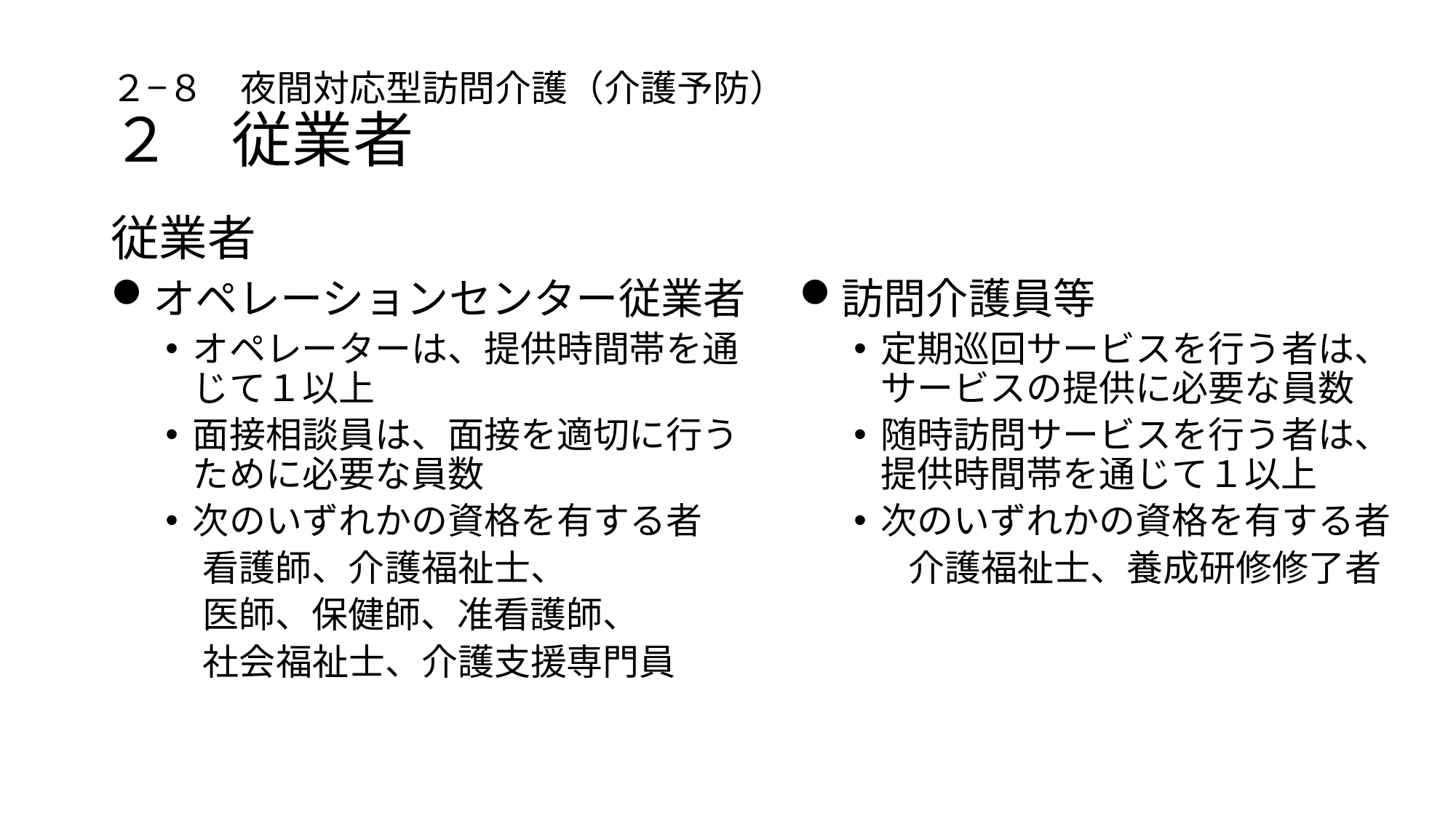

# ２−８　夜間対応型訪問介護（介護予防） ２　従業者
従業者
訪問介護員等
定期巡回サービスを行う者は、サービスの提供に必要な員数
随時訪問サービスを行う者は、提供時間帯を通じて１以上
次のいずれかの資格を有する者
介護福祉士、養成研修修了者

オペレーションセンター従業者
オペレーターは、提供時間帯を通じて１以上
面接相談員は、面接を適切に行うために必要な員数
次のいずれかの資格を有する者
看護師、介護福祉士、
医師、保健師、准看護師、
社会福祉士、介護支援専門員